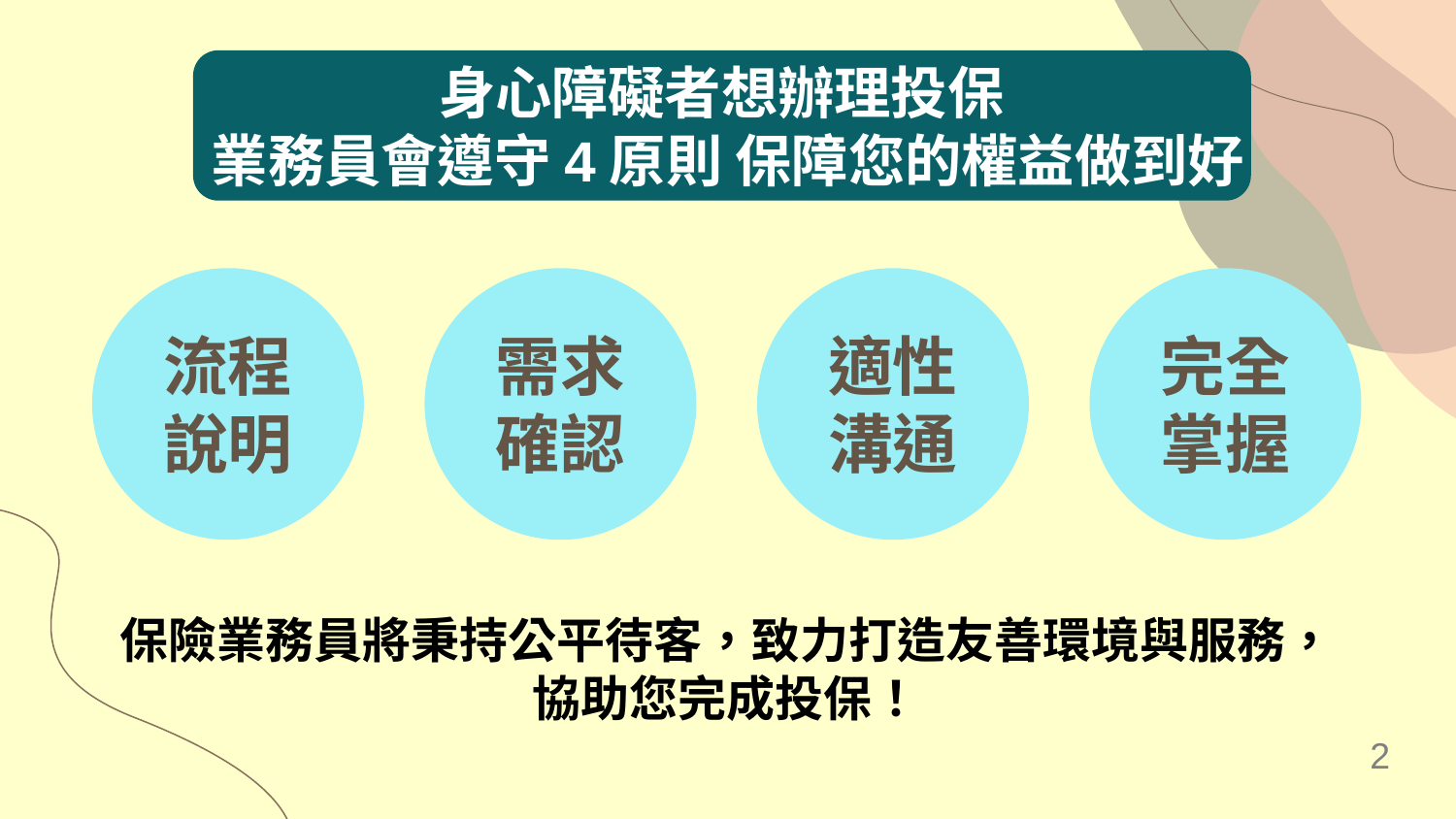

身心障礙者想辦理投保
業務員會遵守4原則 保障您的權益做到好

流程
說明
需求確認
適性溝通
完全掌握
保險業務員將秉持公平待客，致力打造友善環境與服務，
協助您完成投保！
2